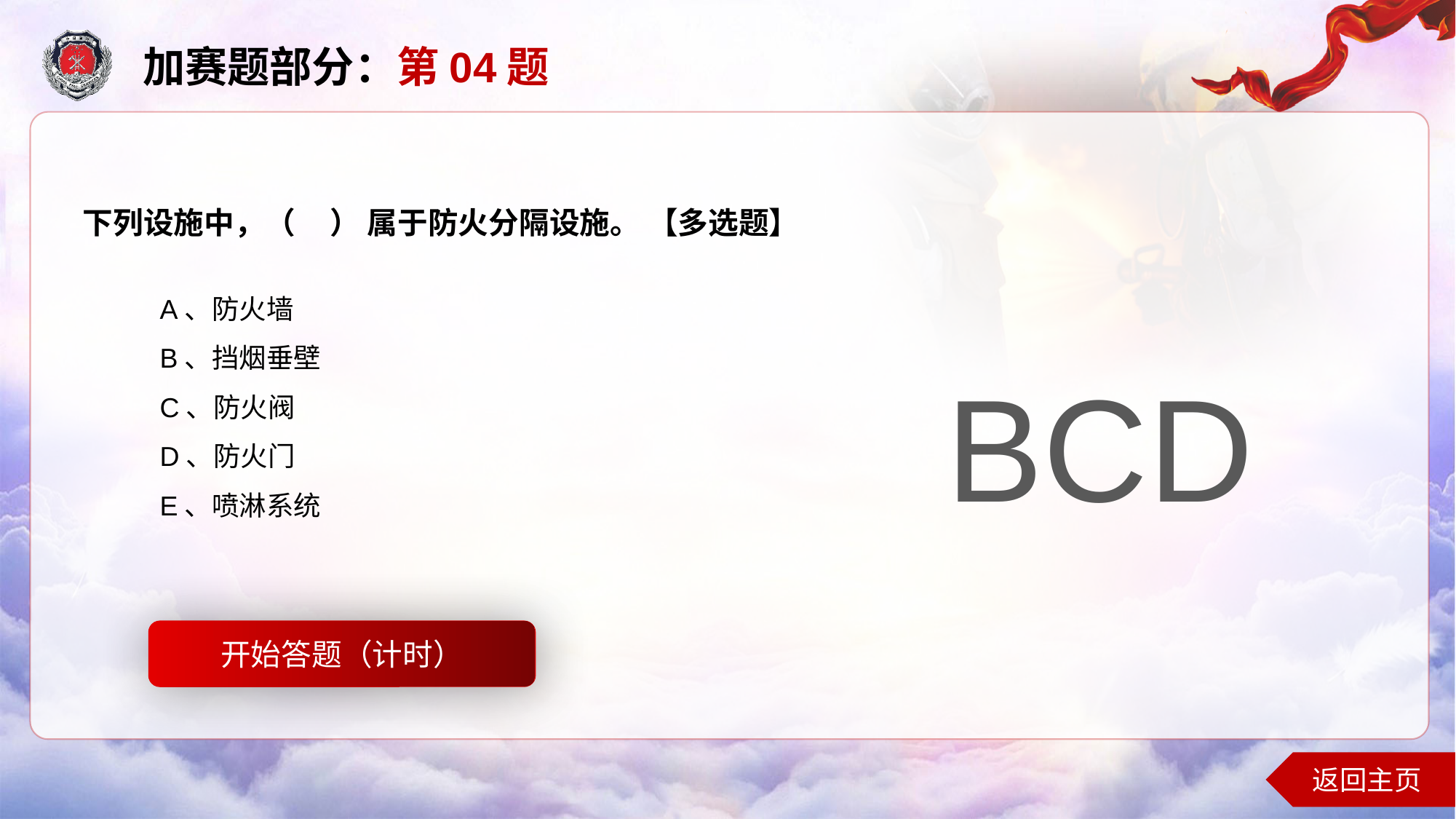

加赛题部分：第04题
下列设施中，（     ） 属于防火分隔设施。 【多选题】
A、防火墙
B、挡烟垂壁
C、防火阀
D、防火门
E、喷淋系统
BCD
开始答题（计时）
开始答题
返回主页